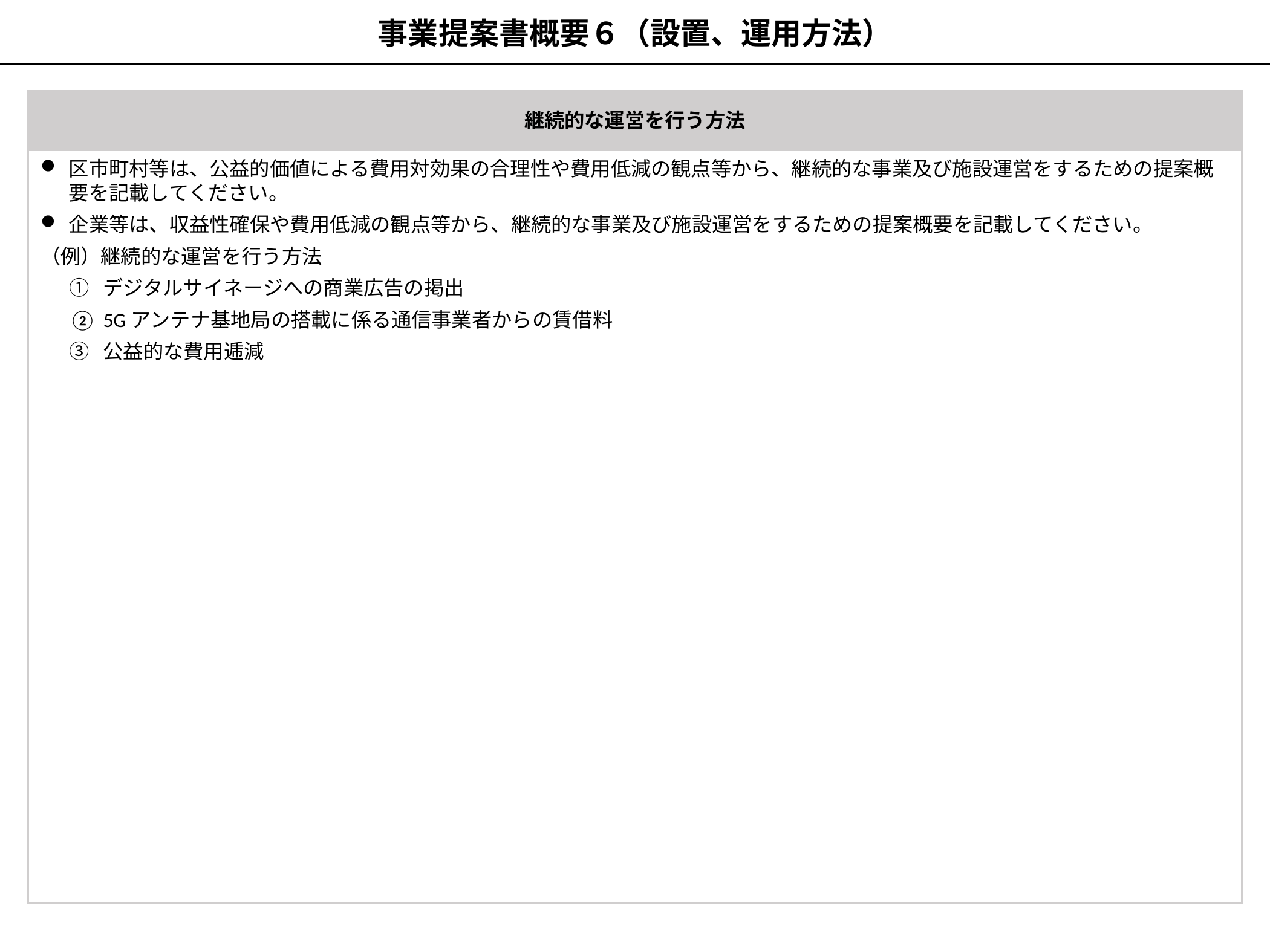

事業提案書概要６（設置、運用方法）
継続的な運営を行う方法
区市町村等は、公益的価値による費用対効果の合理性や費用低減の観点等から、継続的な事業及び施設運営をするための提案概要を記載してください。
企業等は、収益性確保や費用低減の観点等から、継続的な事業及び施設運営をするための提案概要を記載してください。
（例）継続的な運営を行う方法
デジタルサイネージへの商業広告の掲出
5Gアンテナ基地局の搭載に係る通信事業者からの賃借料
公益的な費用逓減